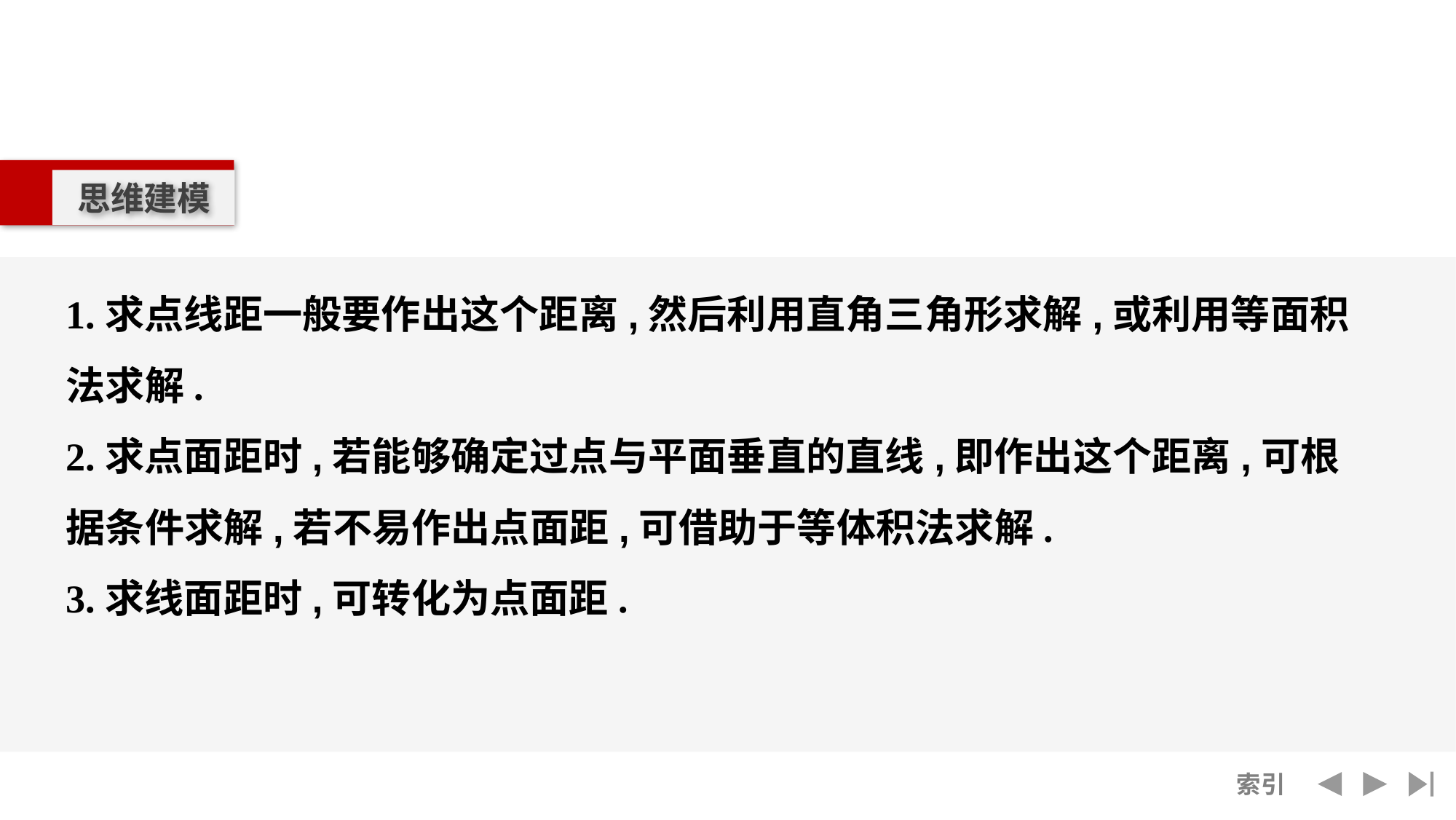

思维建模

1.求点线距一般要作出这个距离,然后利用直角三角形求解,或利用等面积法求解.
2.求点面距时,若能够确定过点与平面垂直的直线,即作出这个距离,可根据条件求解,若不易作出点面距,可借助于等体积法求解.
3.求线面距时,可转化为点面距.